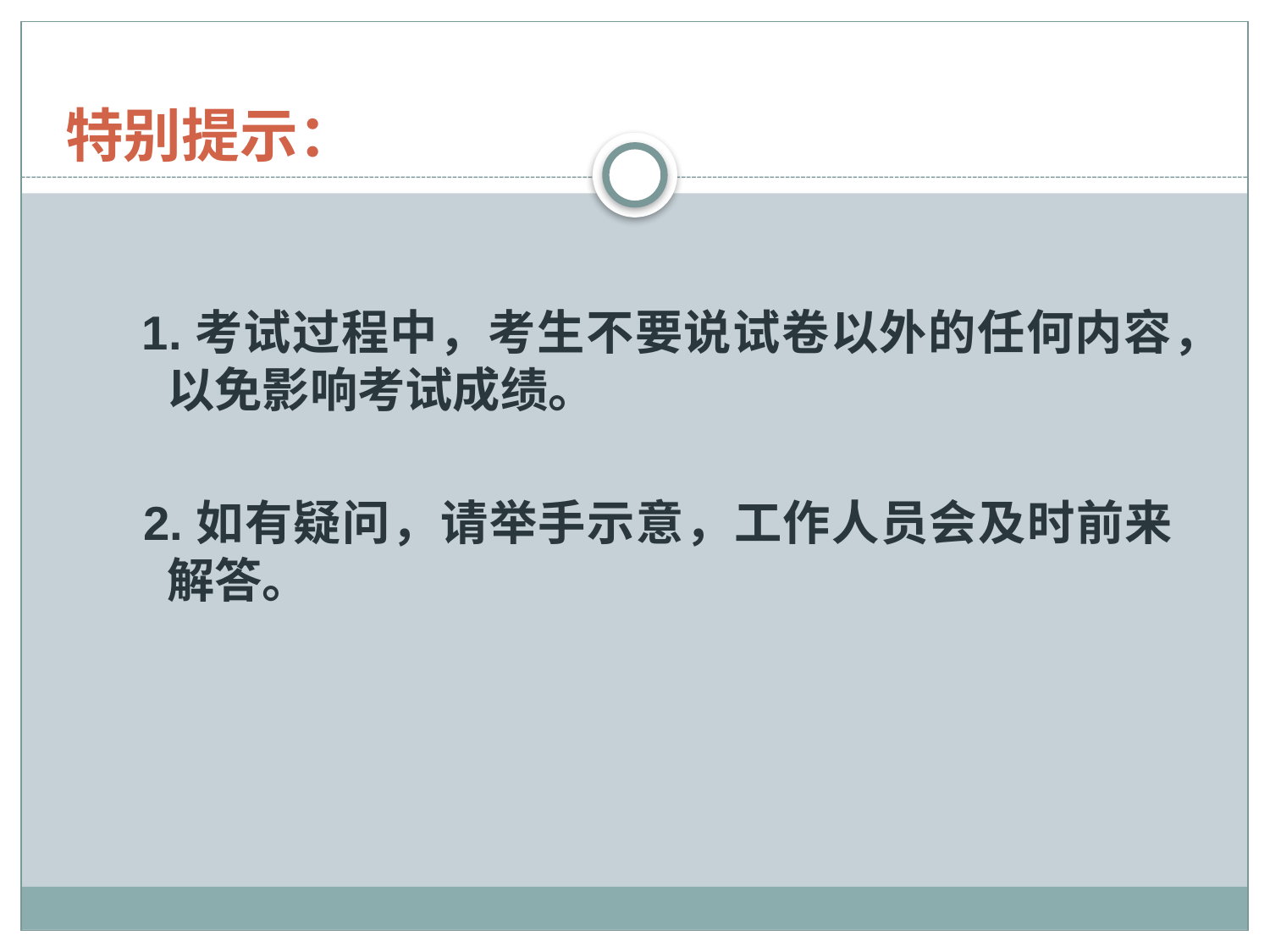

# 特别提示：
 1.考试过程中，考生不要说试卷以外的任何内容，以免影响考试成绩。

 2.如有疑问，请举手示意，工作人员会及时前来解答。